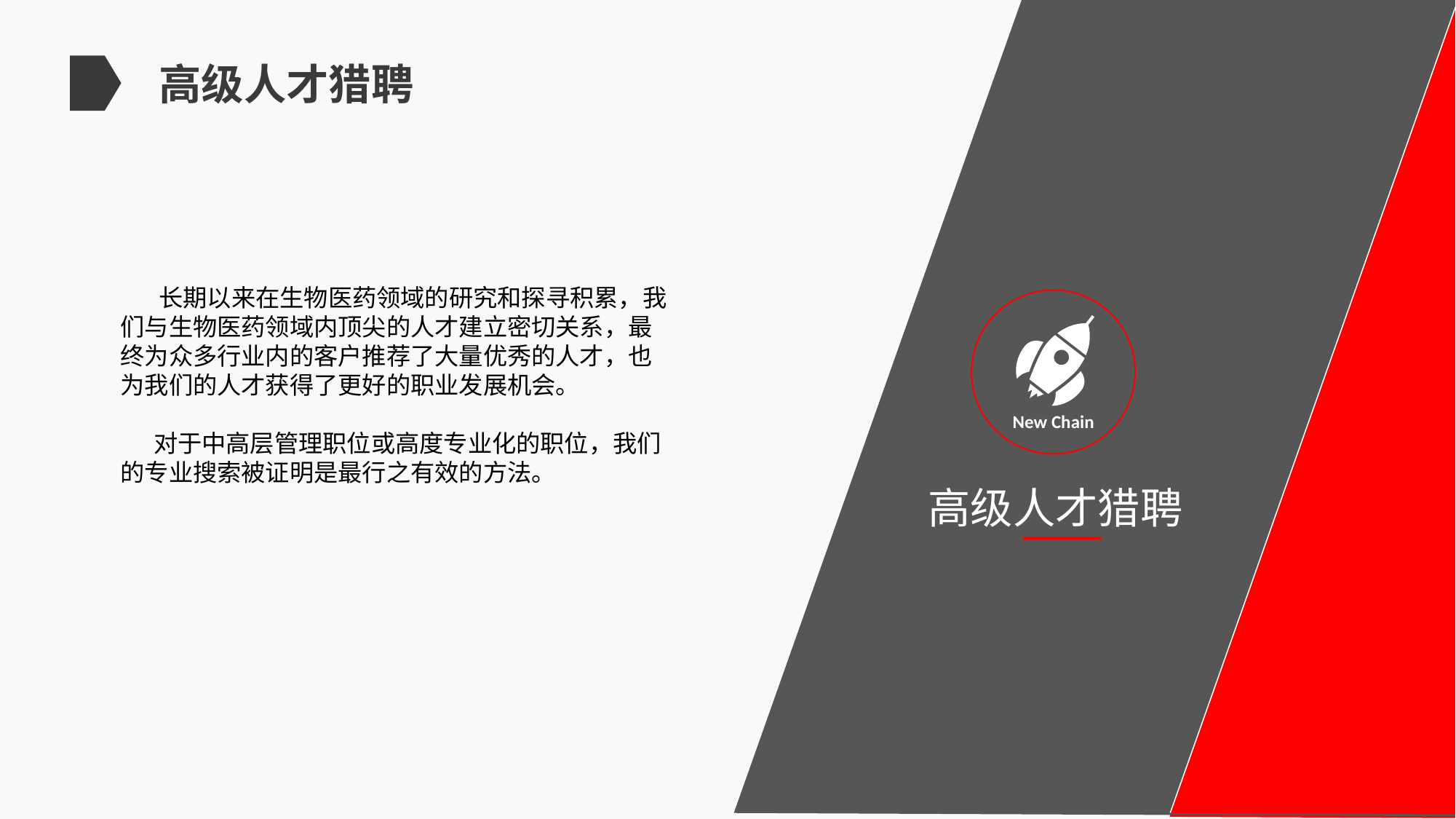

高级人才猎聘

      长期以来在生物医药领域的研究和探寻积累，我们与生物医药领域内顶尖的人才建立密切关系，最终为众多行业内的客户推荐了大量优秀的人才，也为我们的人才获得了更好的职业发展机会。

     对于中高层管理职位或高度专业化的职位，我们的专业搜索被证明是最行之有效的方法。

New Chain
高级人才猎聘